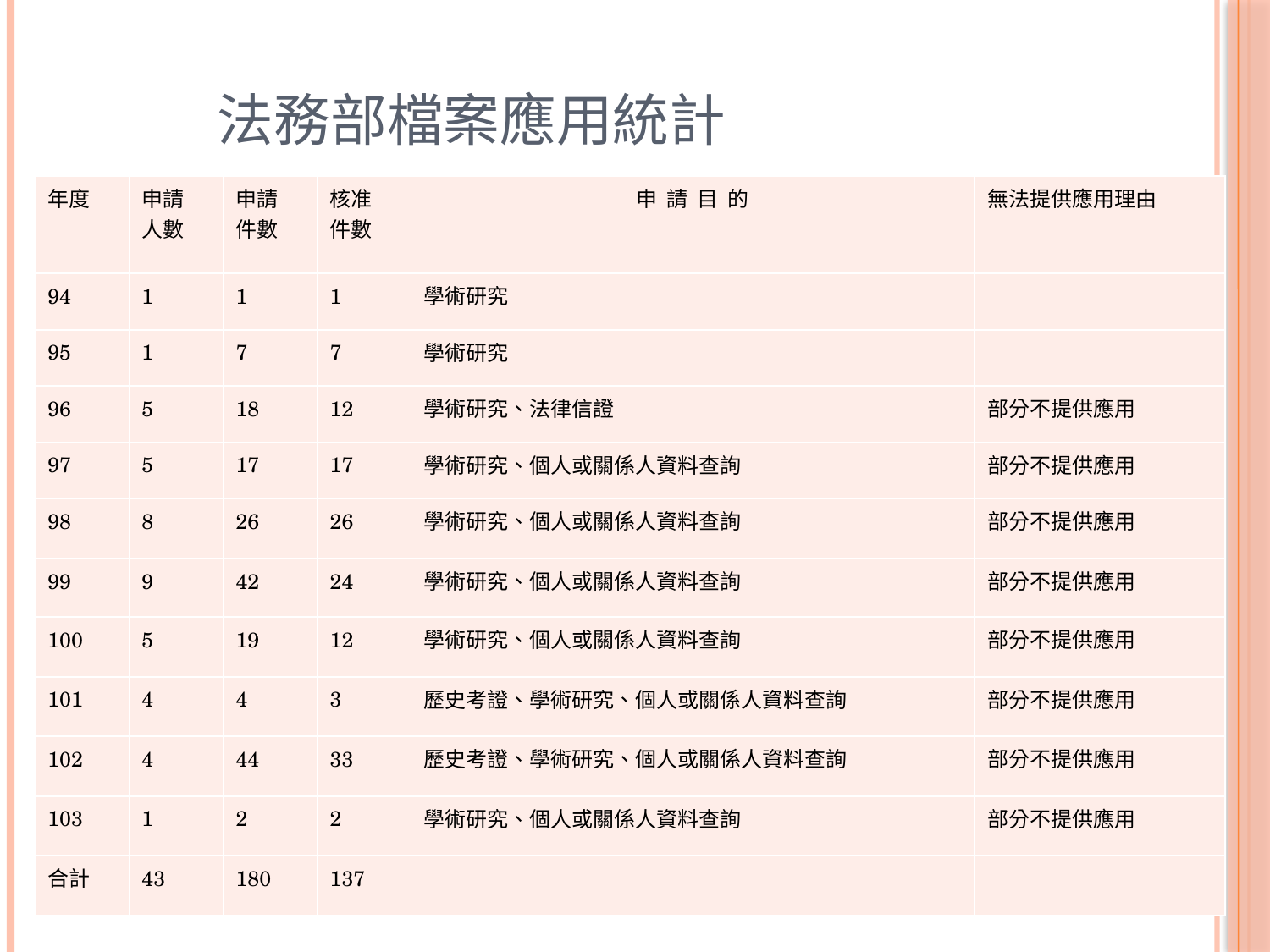

# 法務部檔案應用統計
| 年度 | 申請 人數 | 申請 件數 | 核准 件數 | 申 請 目 的 | 無法提供應用理由 |
| --- | --- | --- | --- | --- | --- |
| 94 | 1 | 1 | 1 | 學術研究 |  |
| 95 | 1 | 7 | 7 | 學術研究 |  |
| 96 | 5 | 18 | 12 | 學術研究、法律信證 | 部分不提供應用 |
| 97 | 5 | 17 | 17 | 學術研究、個人或關係人資料查詢 | 部分不提供應用 |
| 98 | 8 | 26 | 26 | 學術研究、個人或關係人資料查詢 | 部分不提供應用 |
| 99 | 9 | 42 | 24 | 學術研究、個人或關係人資料查詢 | 部分不提供應用 |
| 100 | 5 | 19 | 12 | 學術研究、個人或關係人資料查詢 | 部分不提供應用 |
| 101 | 4 | 4 | 3 | 歷史考證、學術研究、個人或關係人資料查詢 | 部分不提供應用 |
| 102 | 4 | 44 | 33 | 歷史考證、學術研究、個人或關係人資料查詢 | 部分不提供應用 |
| 103 | 1 | 2 | 2 | 學術研究、個人或關係人資料查詢 | 部分不提供應用 |
| 合計 | 43 | 180 | 137 |  |  |